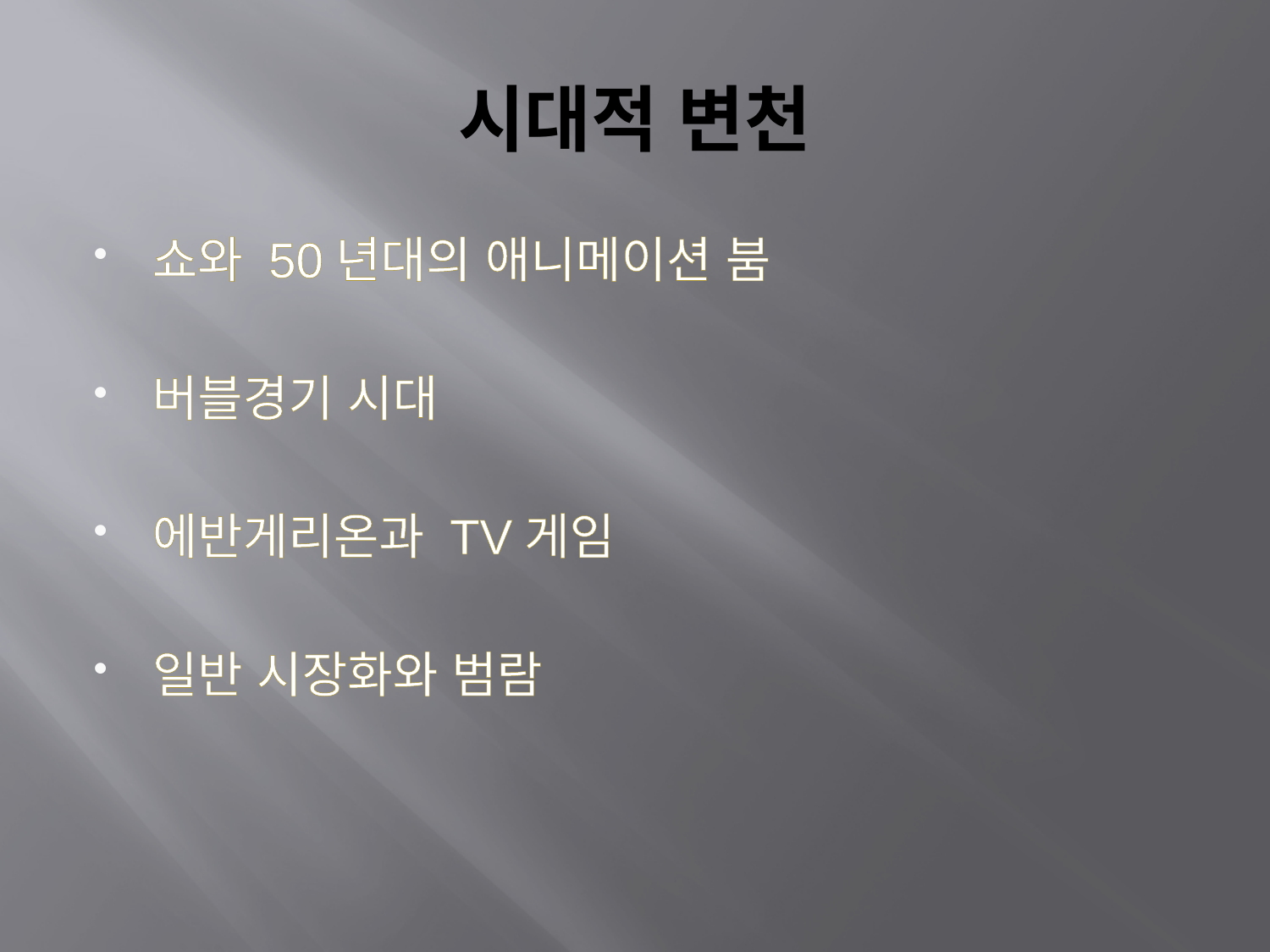

# 시대적 변천
쇼와 50년대의 애니메이션 붐

버블경기 시대

에반게리온과 TV게임

일반 시장화와 범람